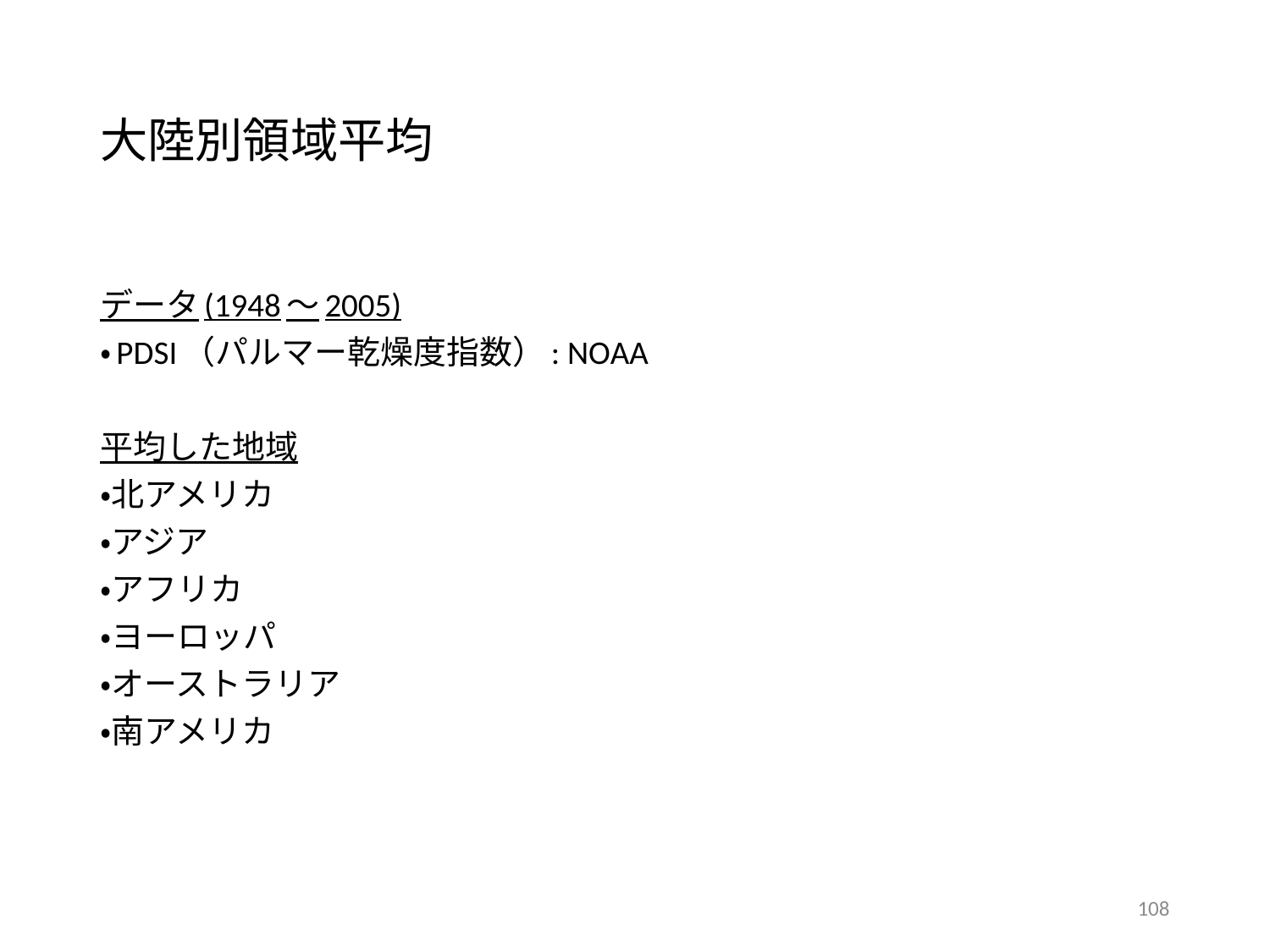

# 大陸別領域平均
データ(1948～2005)
・PDSI（パルマー乾燥度指数）: NOAA

平均した地域
・北アメリカ
・アジア
・アフリカ
・ヨーロッパ
・オーストラリア
・南アメリカ

108